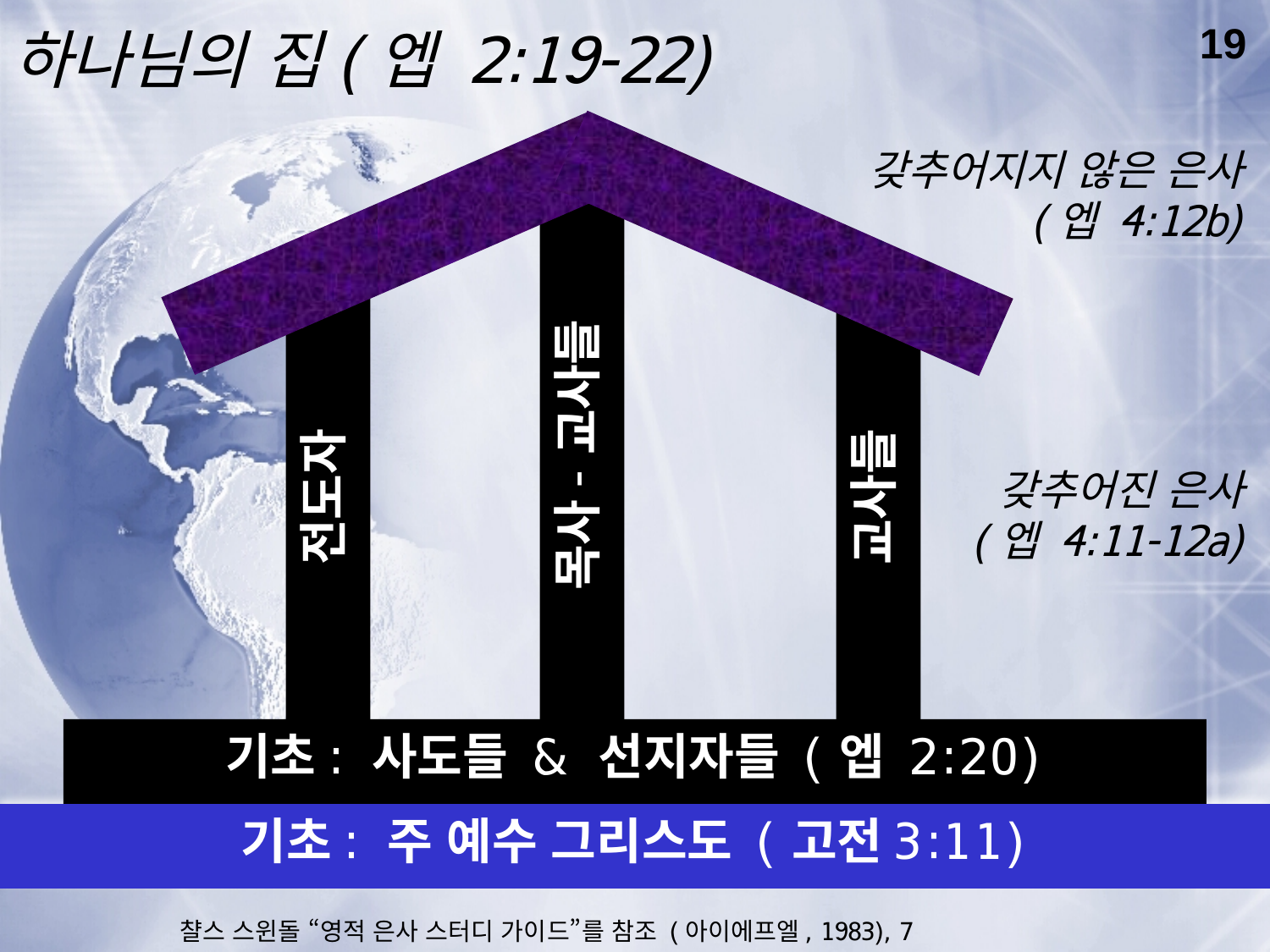

# 하나님의 집(엡 2:19-22)
19
갖추어지지 않은 은사
(엡 4:12b)

목사-교사들
전도자
교사들
갖추어진 은사
(엡 4:11-12a)
기초: 사도들 & 선지자들 (엡 2:20)
기초: 주 예수 그리스도 (고전3:11)
챨스 스윈돌 “영적 은사 스터디 가이드”를 참조 (아이에프엘, 1983), 7